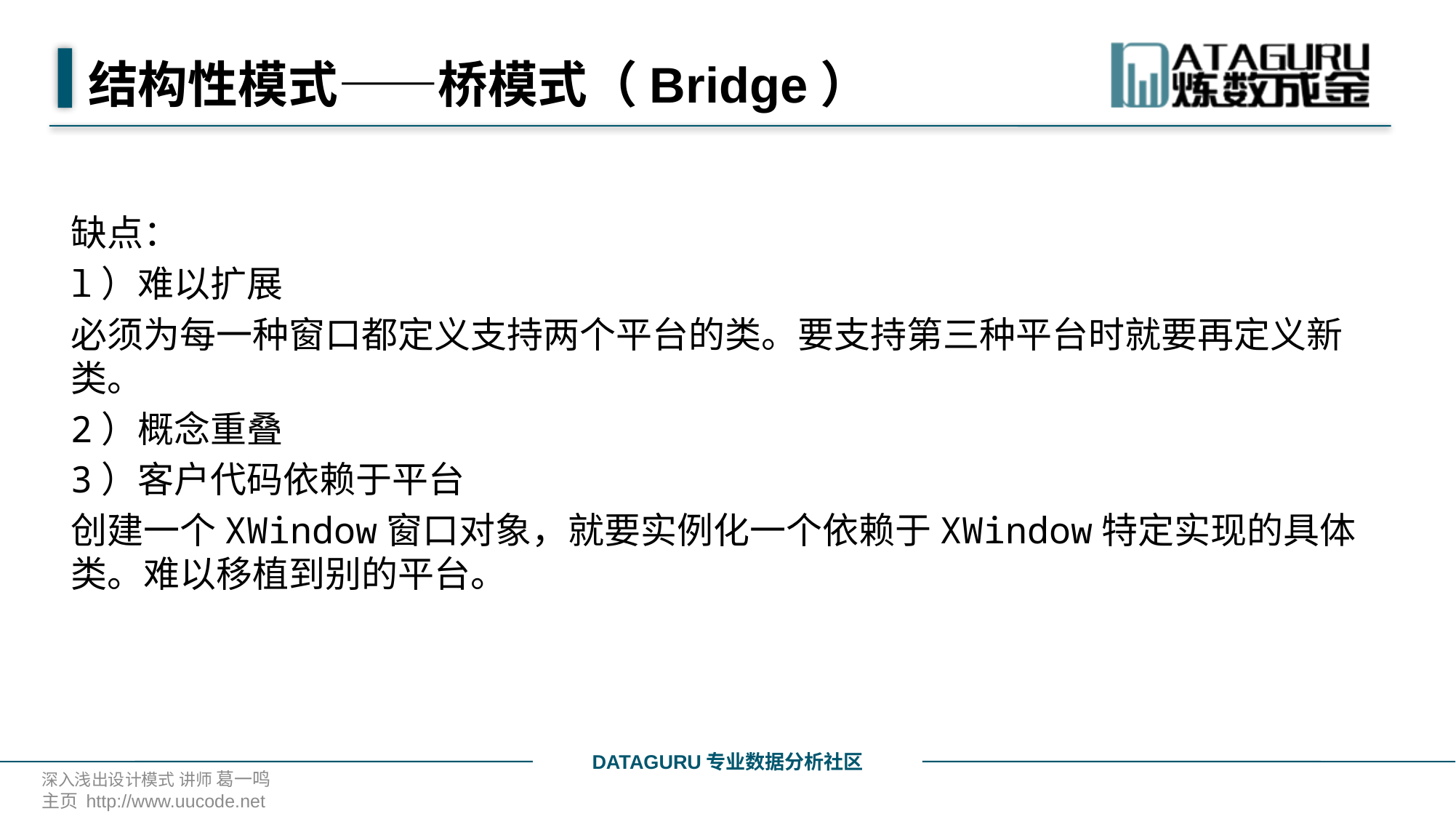

# 结构性模式——桥模式（Bridge）
缺点：
l）难以扩展
必须为每一种窗口都定义支持两个平台的类。要支持第三种平台时就要再定义新类。
2）概念重叠
3）客户代码依赖于平台
创建一个XWindow窗口对象，就要实例化一个依赖于XWindow特定实现的具体类。难以移植到别的平台。